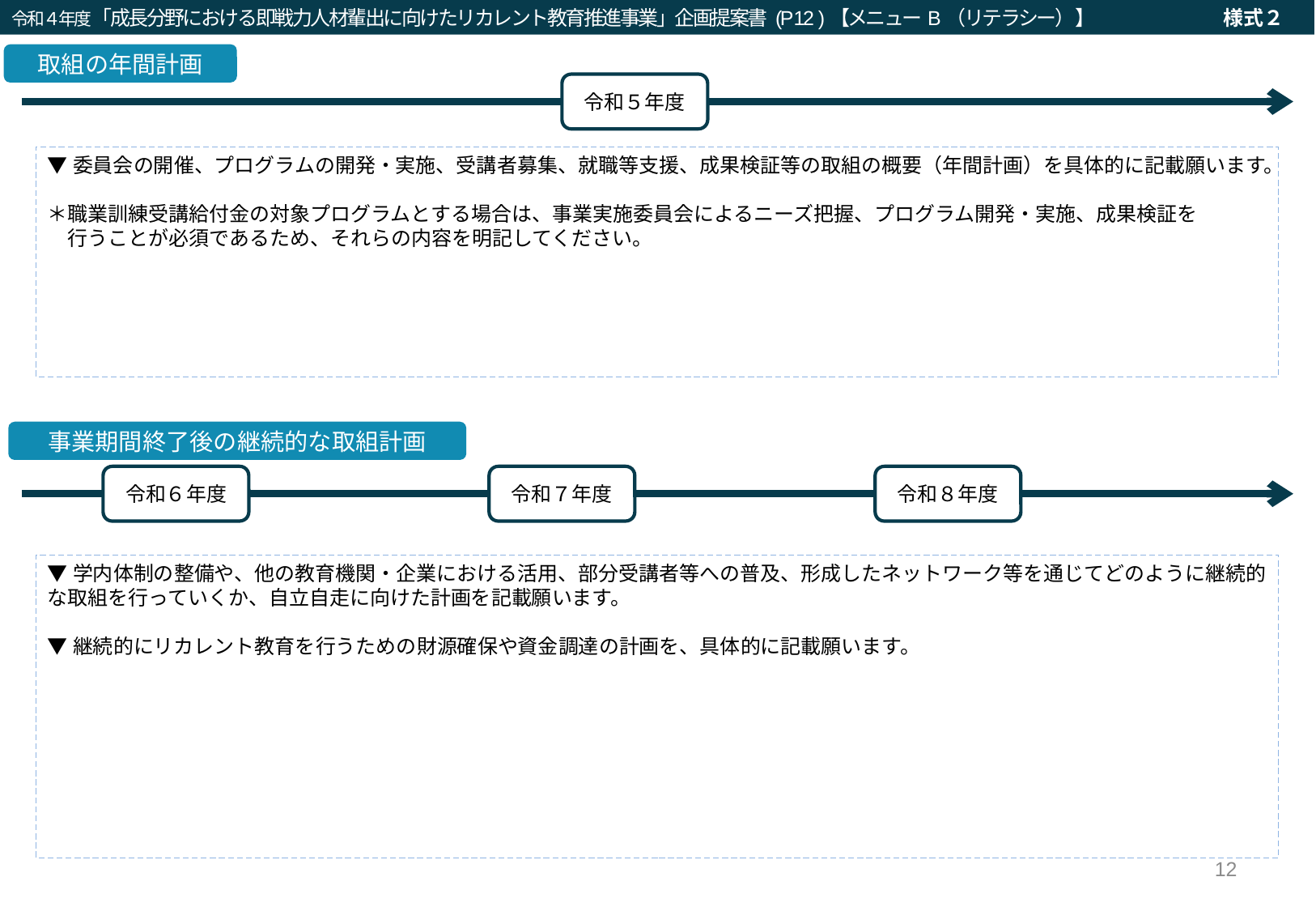

令和４年度「成長分野における即戦力人材輩出に向けたリカレント教育推進事業」企画提案書 (P12 )【メニューB（リテラシー） 】　　　　　　　様式２
令和２年度「就職・転職支援のための大学リカレント教育推進事業（就職・転職支援のためのリカレント教育プログラムの開発・実施）」事業計画書（a：求職支援）(P12)
取組の年間計画
令和５年度
▼委員会の開催、プログラムの開発・実施、受講者募集、就職等支援、成果検証等の取組の概要（年間計画）を具体的に記載願います。

＊職業訓練受講給付金の対象プログラムとする場合は、事業実施委員会によるニーズ把握、プログラム開発・実施、成果検証を
　行うことが必須であるため、それらの内容を明記してください。

事業期間終了後の継続的な取組計画
令和６年度
令和７年度
令和８年度
▼学内体制の整備や、他の教育機関・企業における活用、部分受講者等への普及、形成したネットワーク等を通じてどのように継続的な取組を行っていくか、自立自走に向けた計画を記載願います。

▼継続的にリカレント教育を行うための財源確保や資金調達の計画を、具体的に記載願います。

12